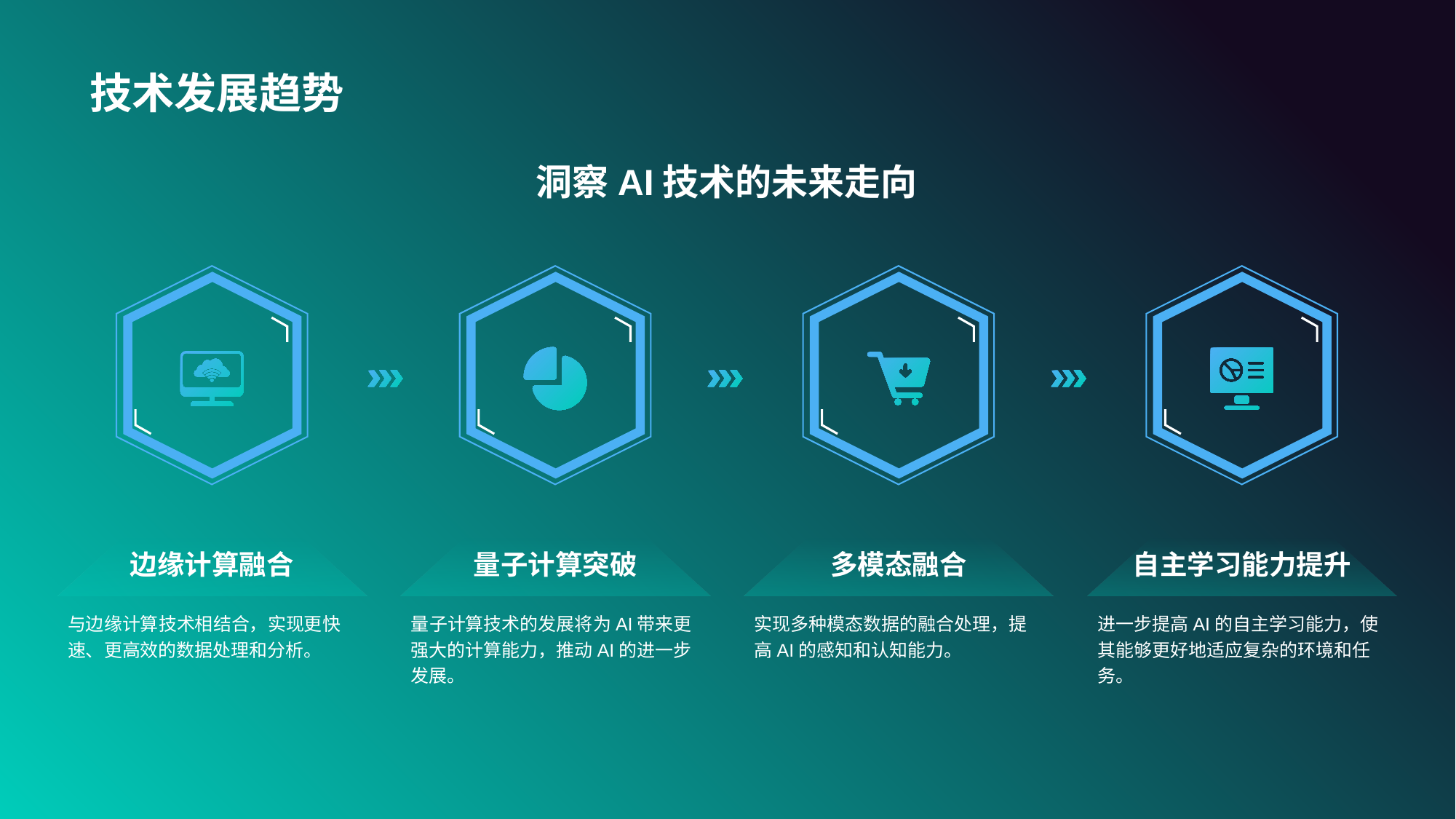

# 技术发展趋势
洞察AI技术的未来走向

边缘计算融合

与边缘计算技术相结合，实现更快速、更高效的数据处理和分析。

量子计算突破

量子计算技术的发展将为AI带来更强大的计算能力，推动AI的进一步发展。

多模态融合

实现多种模态数据的融合处理，提高AI的感知和认知能力。

自主学习能力提升

进一步提高AI的自主学习能力，使其能够更好地适应复杂的环境和任务。